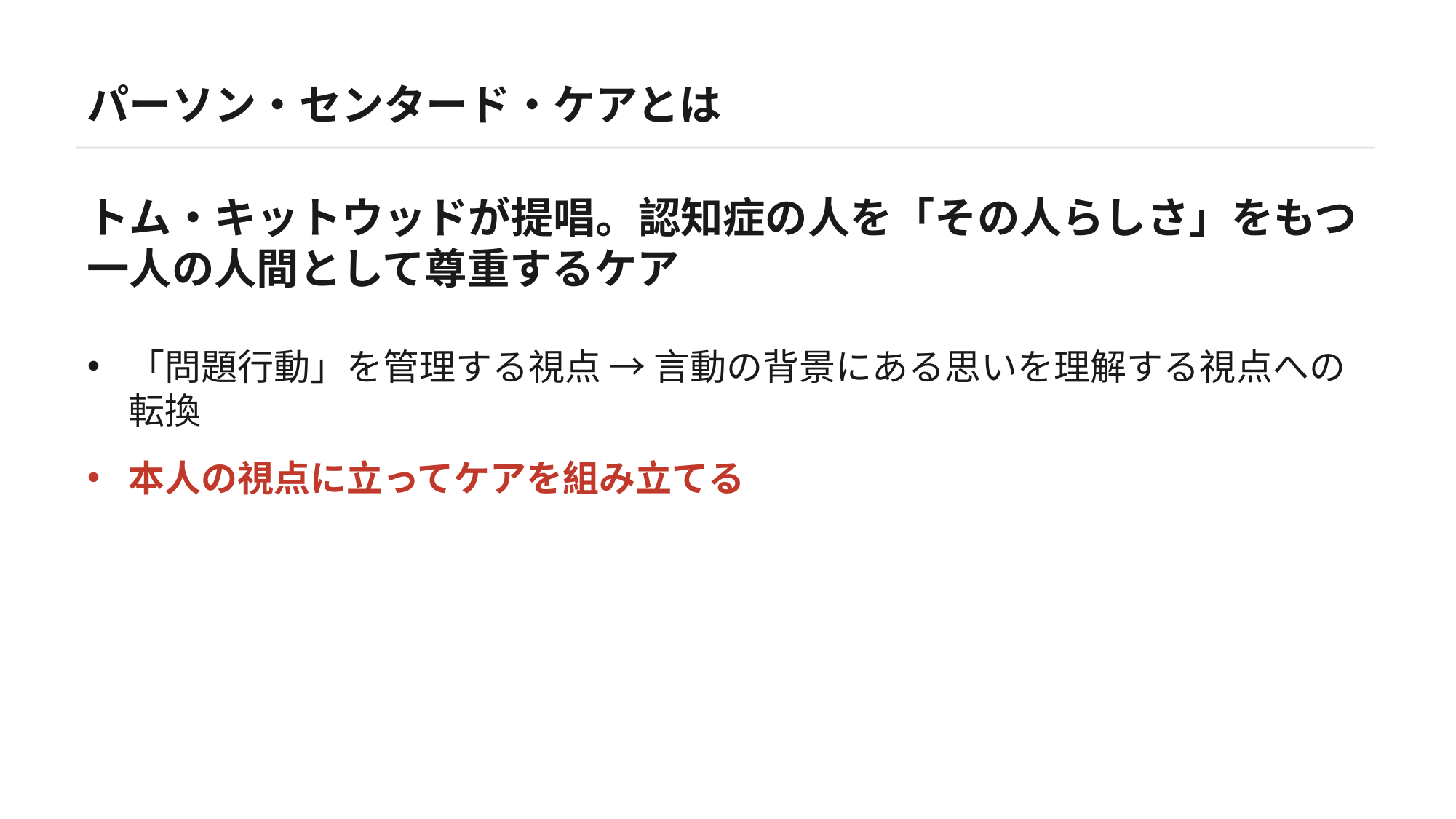

パーソン・センタード・ケアとは

トム・キットウッドが提唱。認知症の人を「その人らしさ」をもつ一人の人間として尊重するケア
「問題行動」を管理する視点 → 言動の背景にある思いを理解する視点への転換
本人の視点に立ってケアを組み立てる